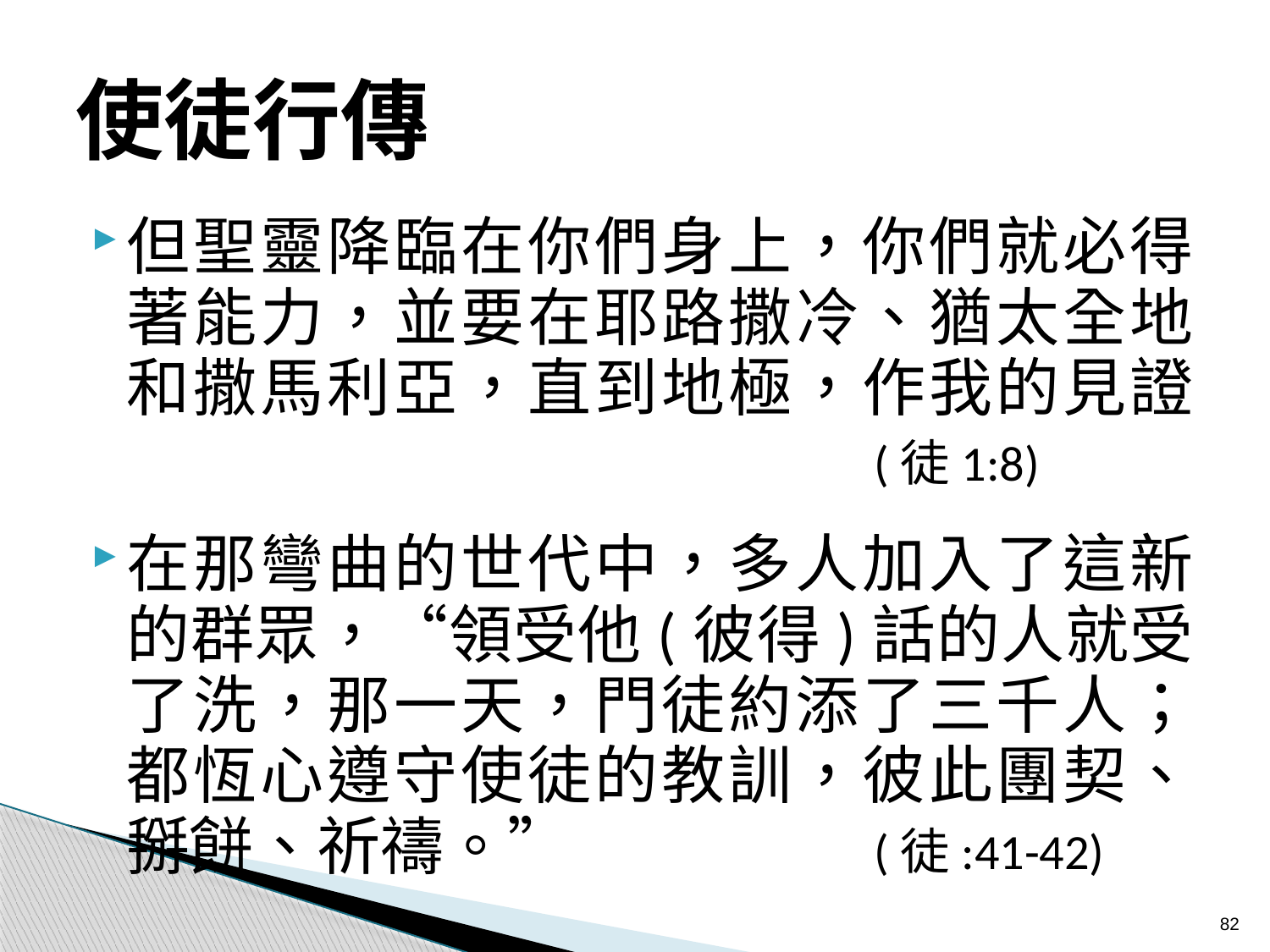

# 使徒行傳
但聖靈降臨在你們身上，你們就必得著能力，並要在耶路撒冷、猶太全地和撒馬利亞，直到地極，作我的見證 	(徒1:8)

在那彎曲的世代中，多人加入了這新的群眾，“領受他(彼得)話的人就受了洗，那一天，門徒約添了三千人；都恆心遵守使徒的教訓，彼此團契、掰餅、祈禱。” 	(徒:41-42)
82